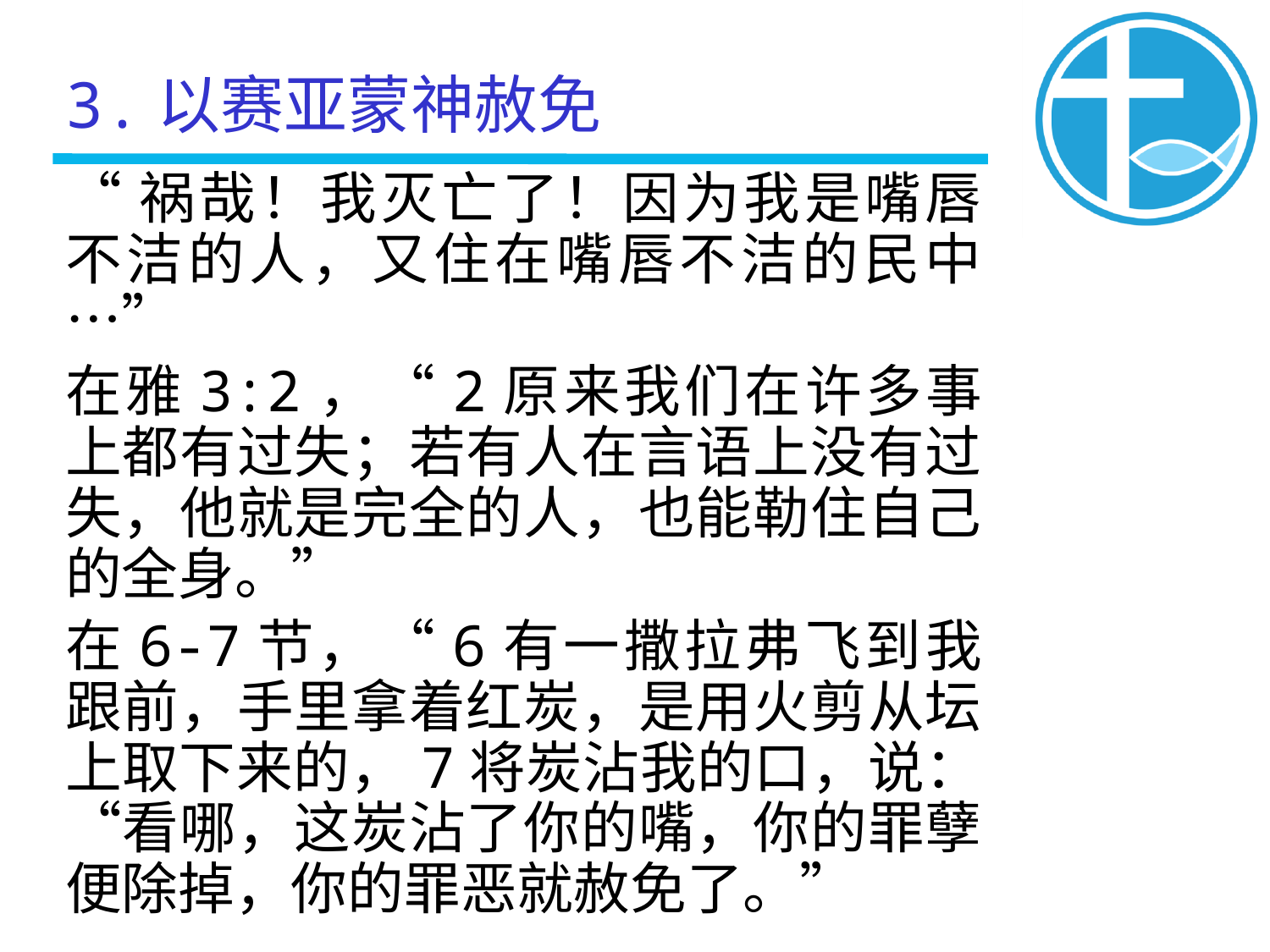

3.以赛亚蒙神赦免
“祸哉！我灭亡了！因为我是嘴唇不洁的人，又住在嘴唇不洁的民中…”
在雅3:2，“2原来我们在许多事上都有过失；若有人在言语上没有过失，他就是完全的人，也能勒住自己的全身。”
在6-7节，“6有一撒拉弗飞到我跟前，手里拿着红炭，是用火剪从坛上取下来的，7将炭沾我的口，说：“看哪，这炭沾了你的嘴，你的罪孽便除掉，你的罪恶就赦免了。”